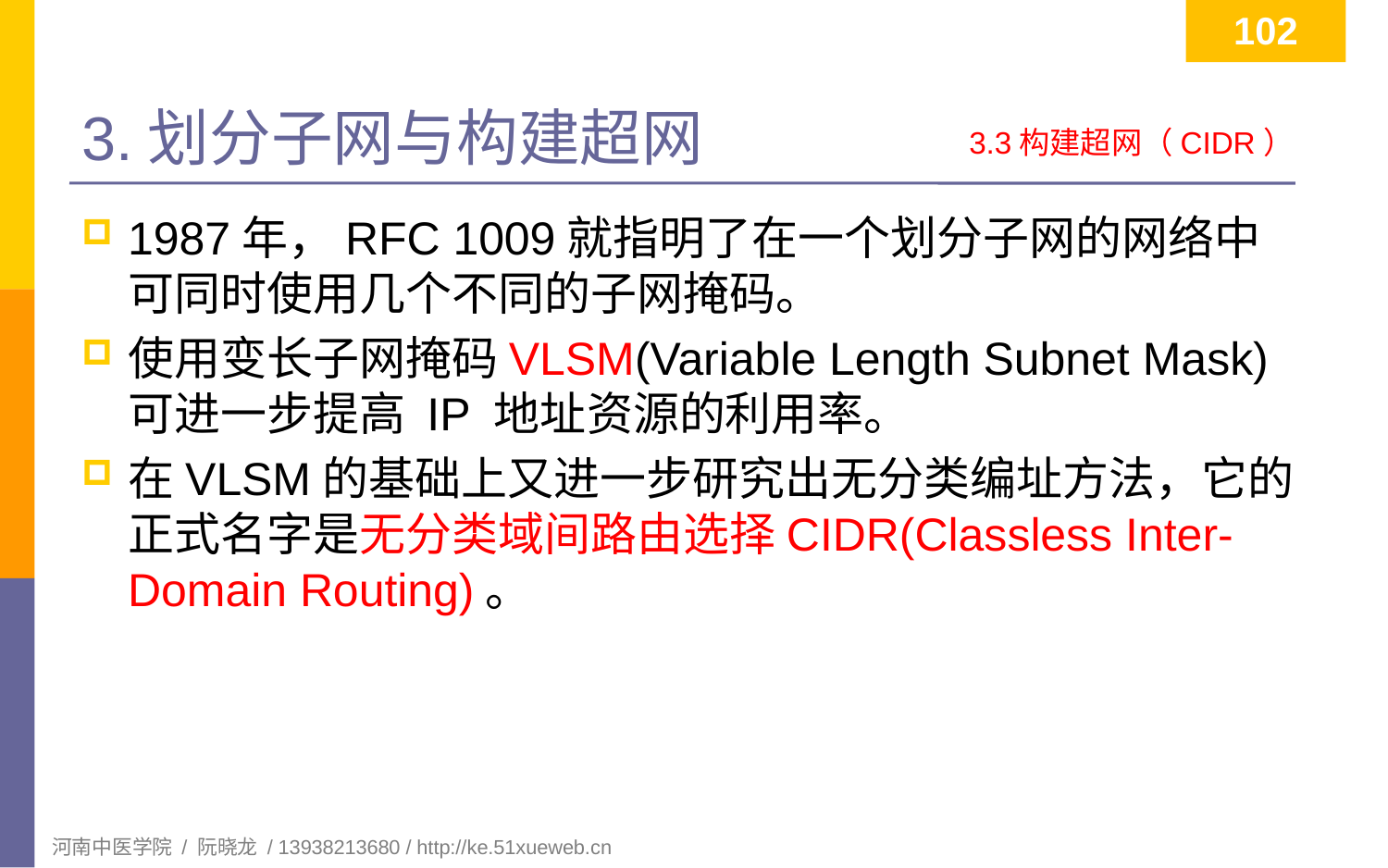

102
# 3.划分子网与构建超网
3.3构建超网（CIDR）
1987年，RFC 1009就指明了在一个划分子网的网络中可同时使用几个不同的子网掩码。
使用变长子网掩码VLSM(Variable Length Subnet Mask)可进一步提高 IP 地址资源的利用率。
在VLSM的基础上又进一步研究出无分类编址方法，它的正式名字是无分类域间路由选择CIDR(Classless Inter-Domain Routing)。